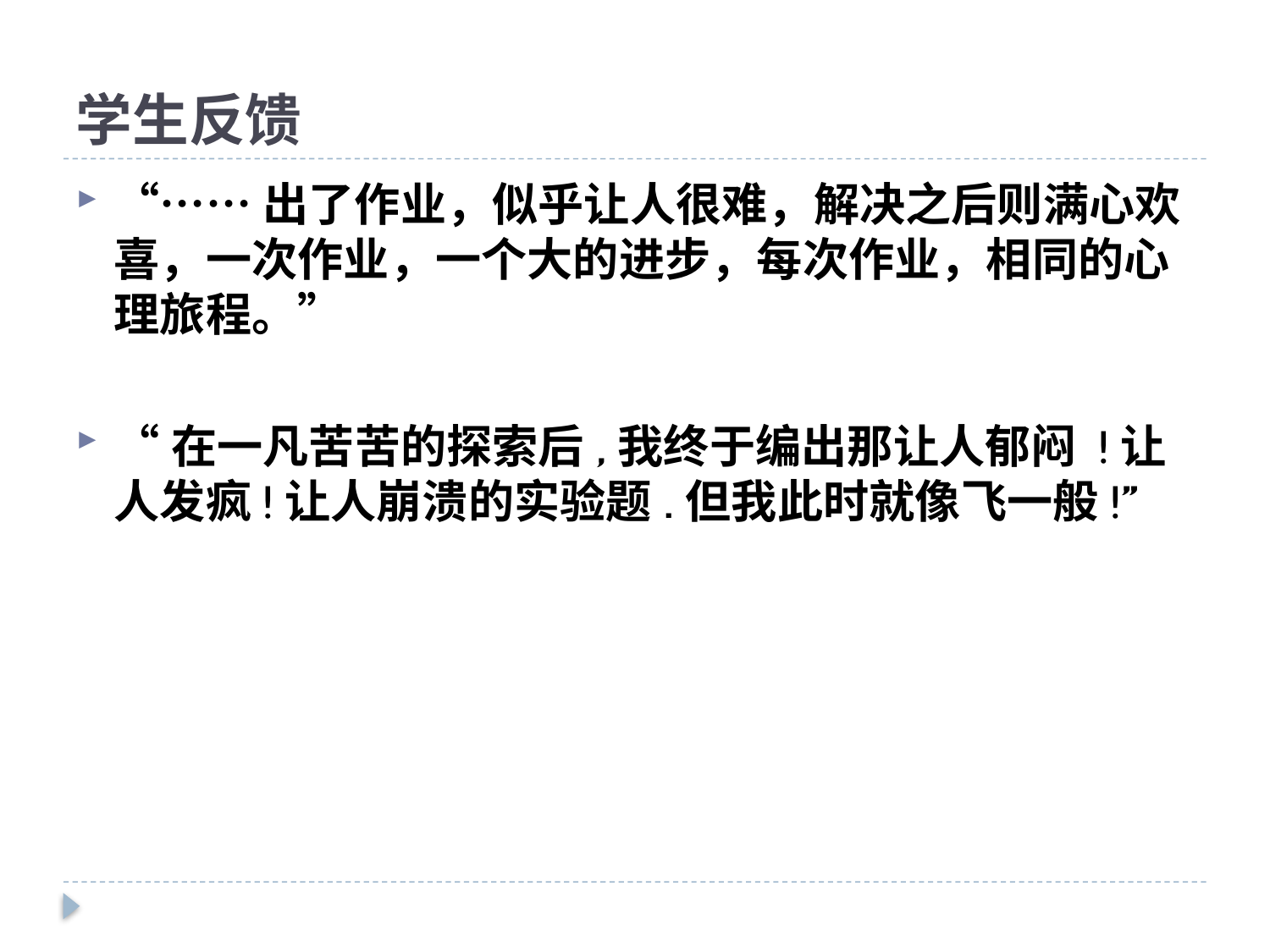

# 学生反馈
“……出了作业，似乎让人很难，解决之后则满心欢喜，一次作业，一个大的进步，每次作业，相同的心理旅程。”

“在一凡苦苦的探索后,我终于编出那让人郁闷 !让人发疯!让人崩溃的实验题.但我此时就像飞一般!”